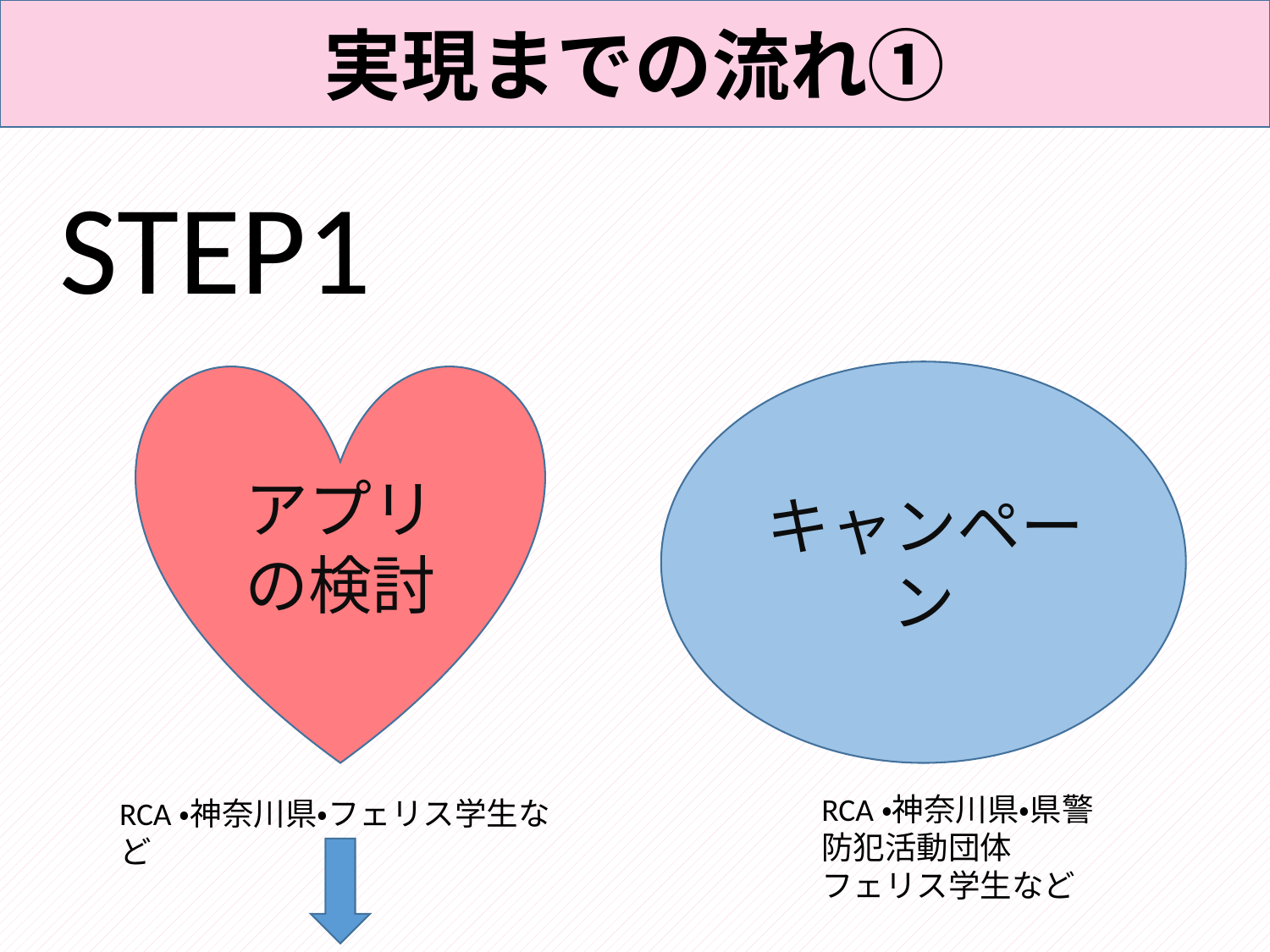

実現までの流れ①
STEP1
アプリの検討
キャンペーン
RCA・神奈川県・県警防犯活動団体
フェリス学生など

RCA・神奈川県・フェリス学生など